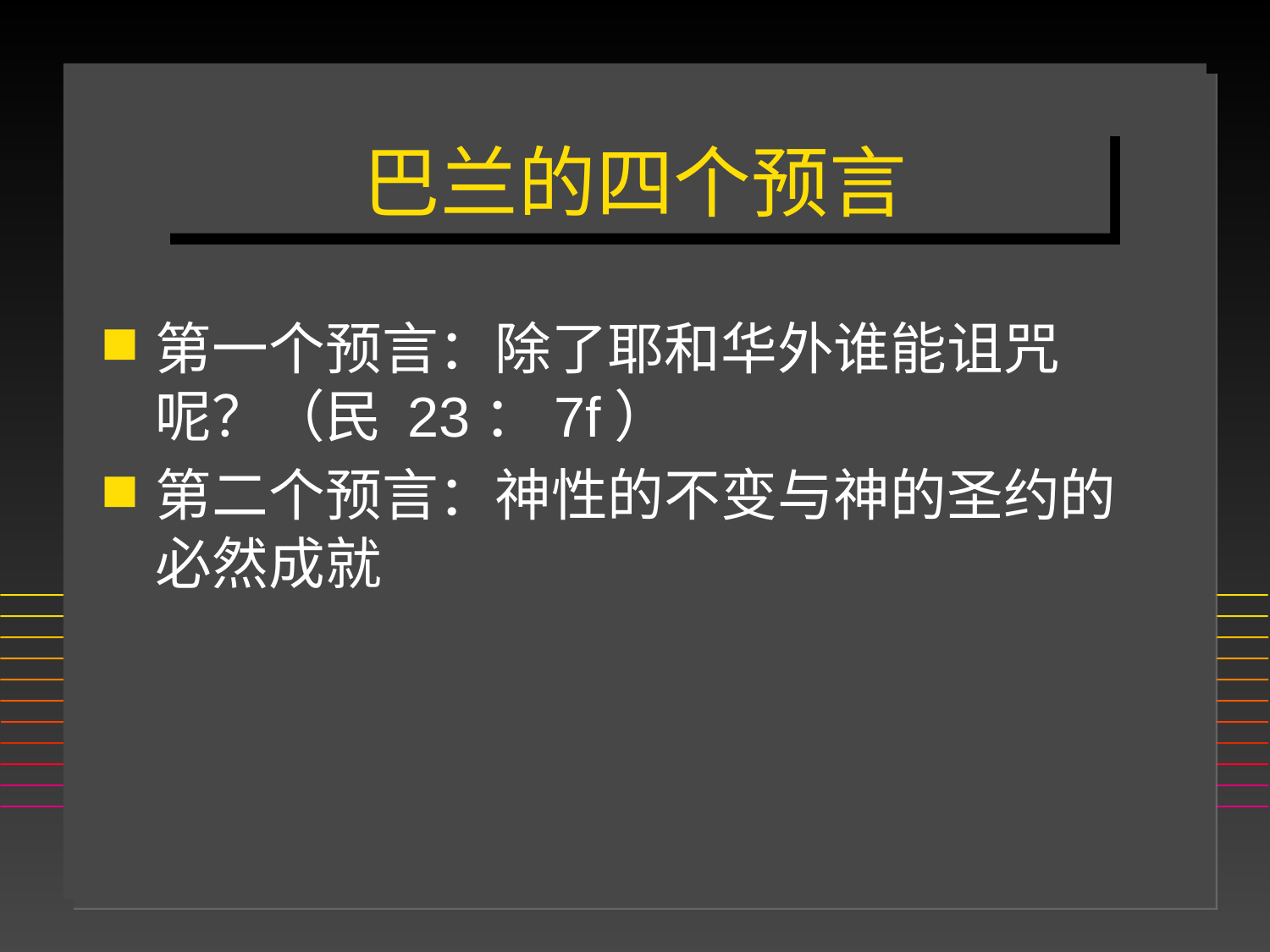

# 巴兰的四个预言
第一个预言：除了耶和华外谁能诅咒呢？（民 23：7f）
第二个预言：神性的不变与神的圣约的必然成就